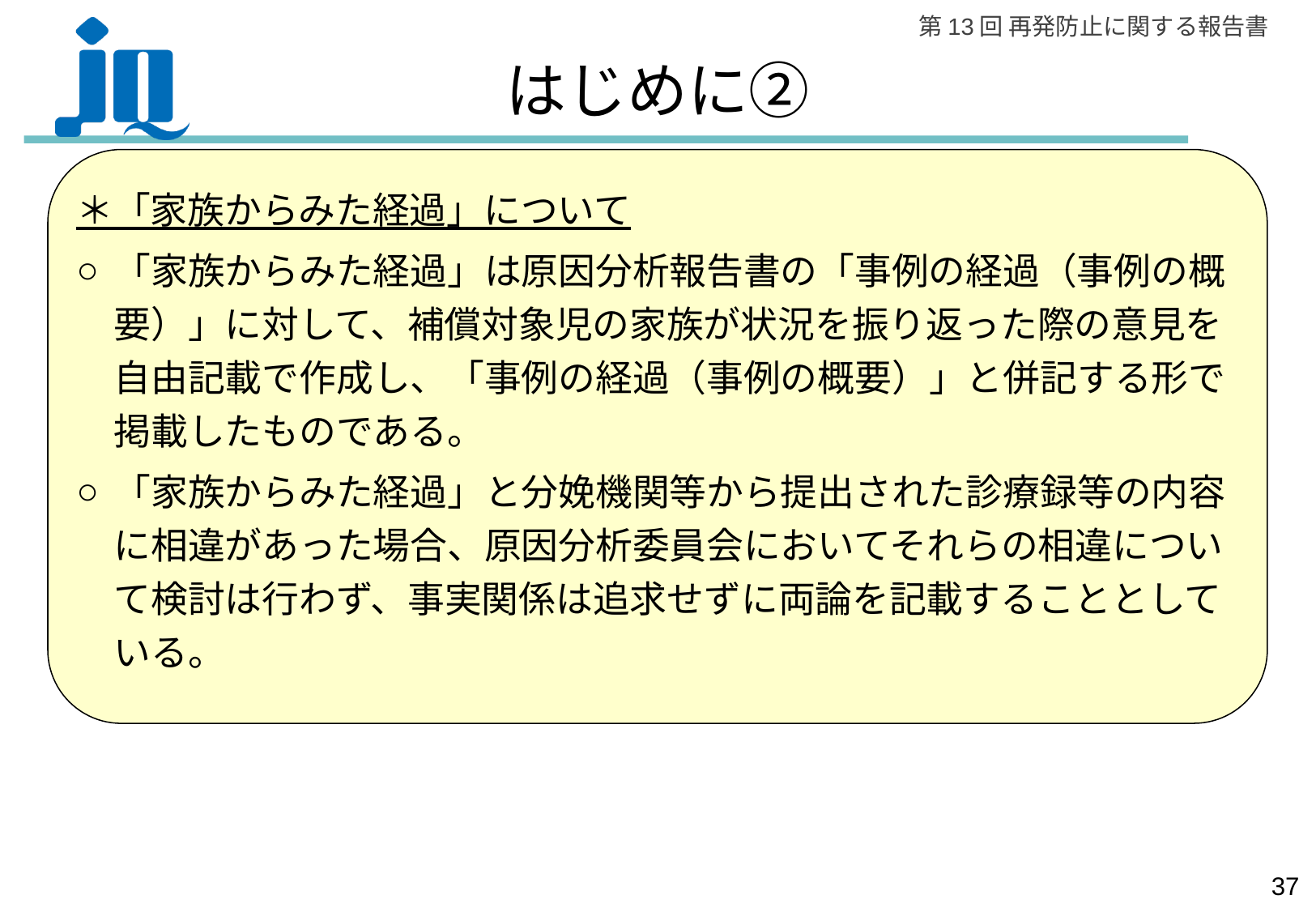

# はじめに②
＊「家族からみた経過」について
「家族からみた経過」は原因分析報告書の「事例の経過（事例の概要）」に対して、補償対象児の家族が状況を振り返った際の意見を自由記載で作成し、「事例の経過（事例の概要）」と併記する形で掲載したものである。
「家族からみた経過」と分娩機関等から提出された診療録等の内容に相違があった場合、原因分析委員会においてそれらの相違について検討は行わず、事実関係は追求せずに両論を記載することとしている。
37